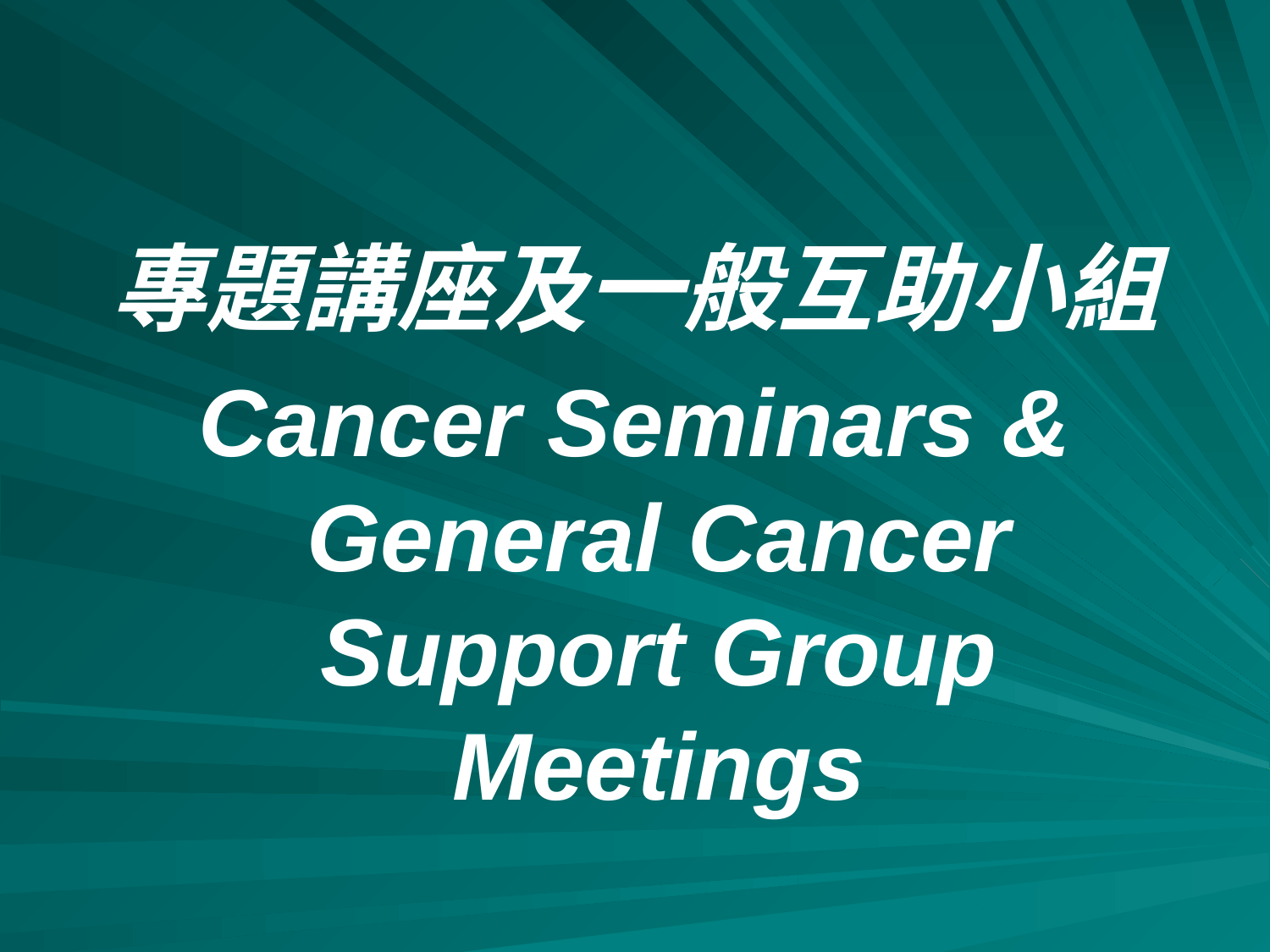

專題講座及一般互助小組
Cancer Seminars & General Cancer Support Group Meetings